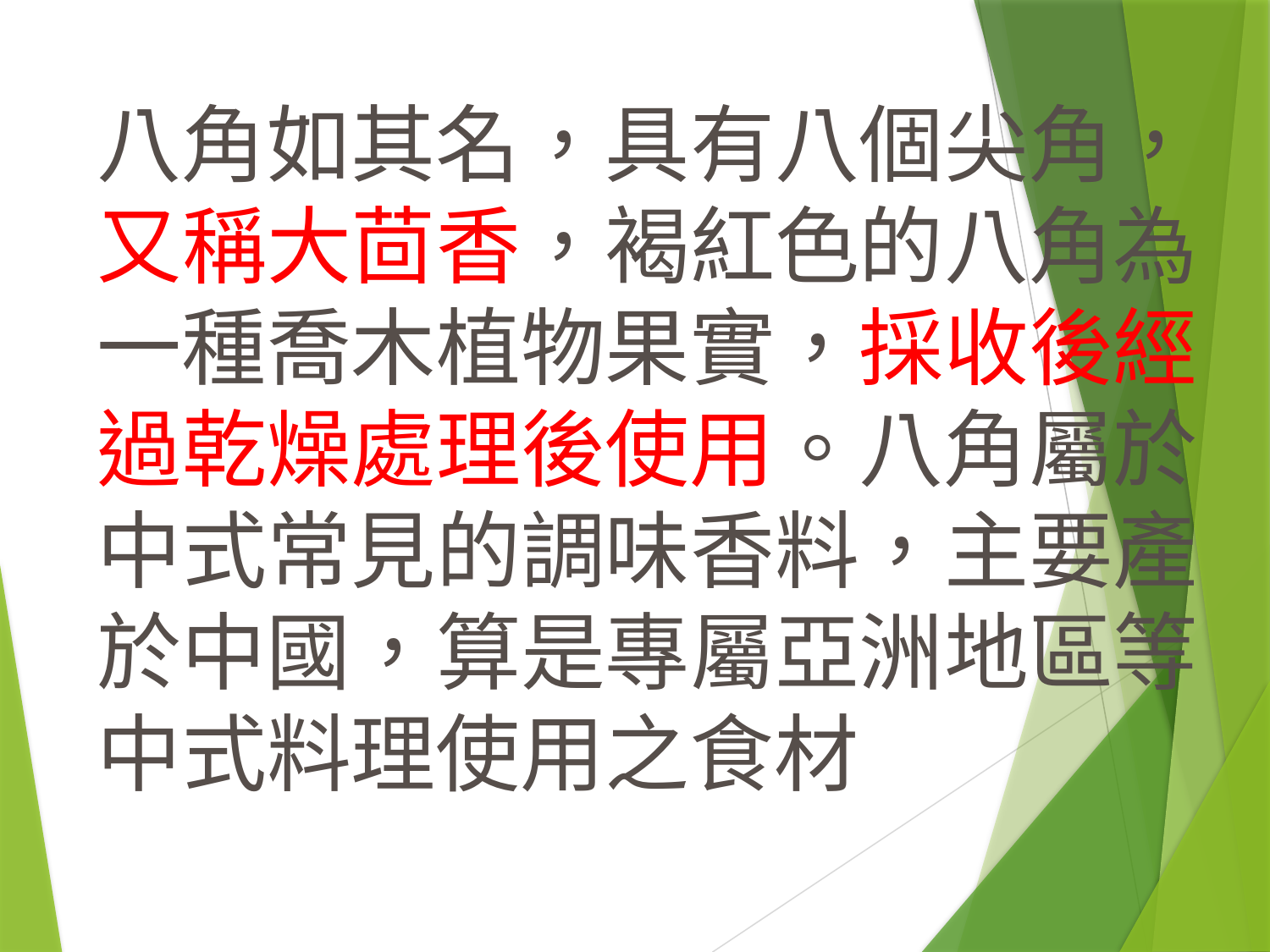

# 八角如其名，具有八個尖角，又稱大茴香，褐紅色的八角為一種喬木植物果實，採收後經過乾燥處理後使用。八角屬於中式常見的調味香料，主要產於中國，算是專屬亞洲地區等中式料理使用之食材